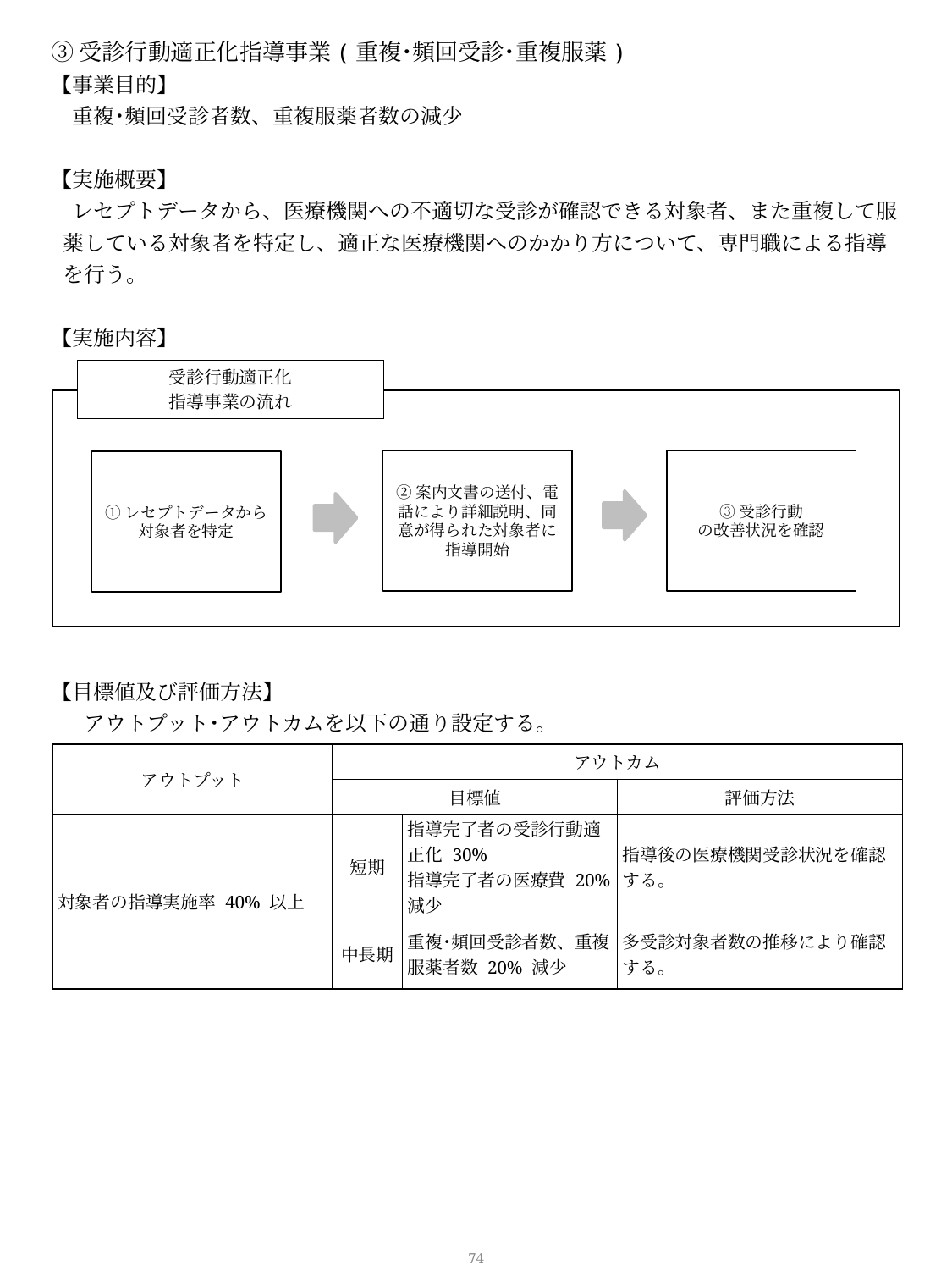

③受診行動適正化指導事業(重複･頻回受診･重複服薬)
【事業目的】
　重複･頻回受診者数、重複服薬者数の減少

【実施概要】
　レセプトデータから、医療機関への不適切な受診が確認できる対象者、また重複して服薬している対象者を特定し、適正な医療機関へのかかり方について、専門職による指導を行う。

【実施内容】

受診行動適正化
指導事業の流れ

②案内文書の送付、電話により詳細説明、同意が得られた対象者に指導開始
③受診行動
の改善状況を確認
①レセプトデータから対象者を特定

【目標値及び評価方法】
　アウトプット･アウトカムを以下の通り設定する。
| アウトプット | アウトカム |  |  |
| --- | --- | --- | --- |
|  | 目標値 |  | 評価方法 |
| 対象者の指導実施率 40% 以上 | 短期 | 指導完了者の受診行動適正化 30% 指導完了者の医療費 20% 減少 | 指導後の医療機関受診状況を確認する。 |
|  | 中長期 | 重複･頻回受診者数、重複服薬者数 20% 減少 | 多受診対象者数の推移により確認する。 |
74